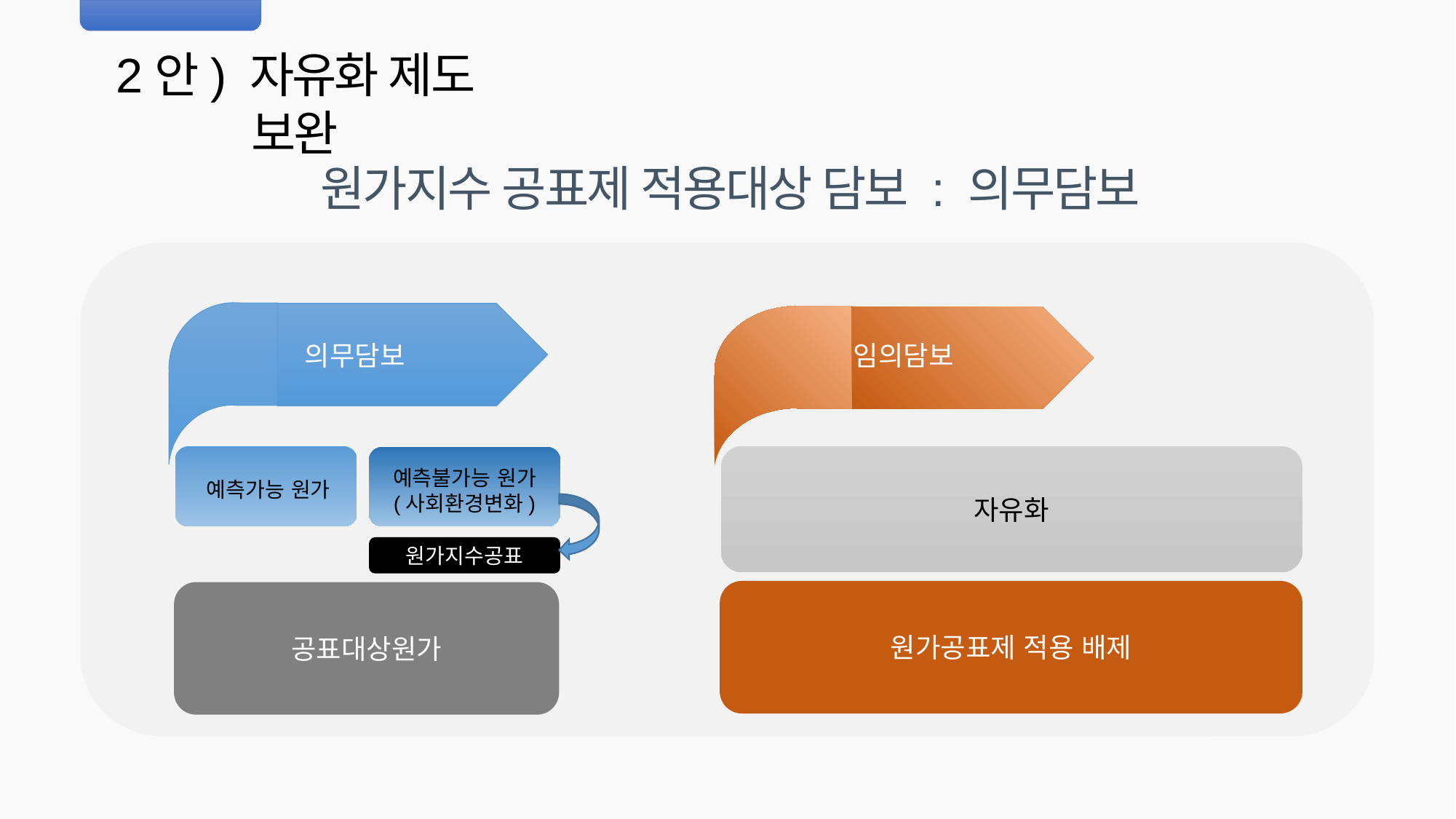

2안) 자유화 제도 보완
원가지수 공표제 적용대상 담보 : 의무담보

의무담보
임의담보

자유화

예측불가능 원가
(사회환경변화)
예측가능 원가

원가지수공표
원가공표제 적용 배제
공표대상원가